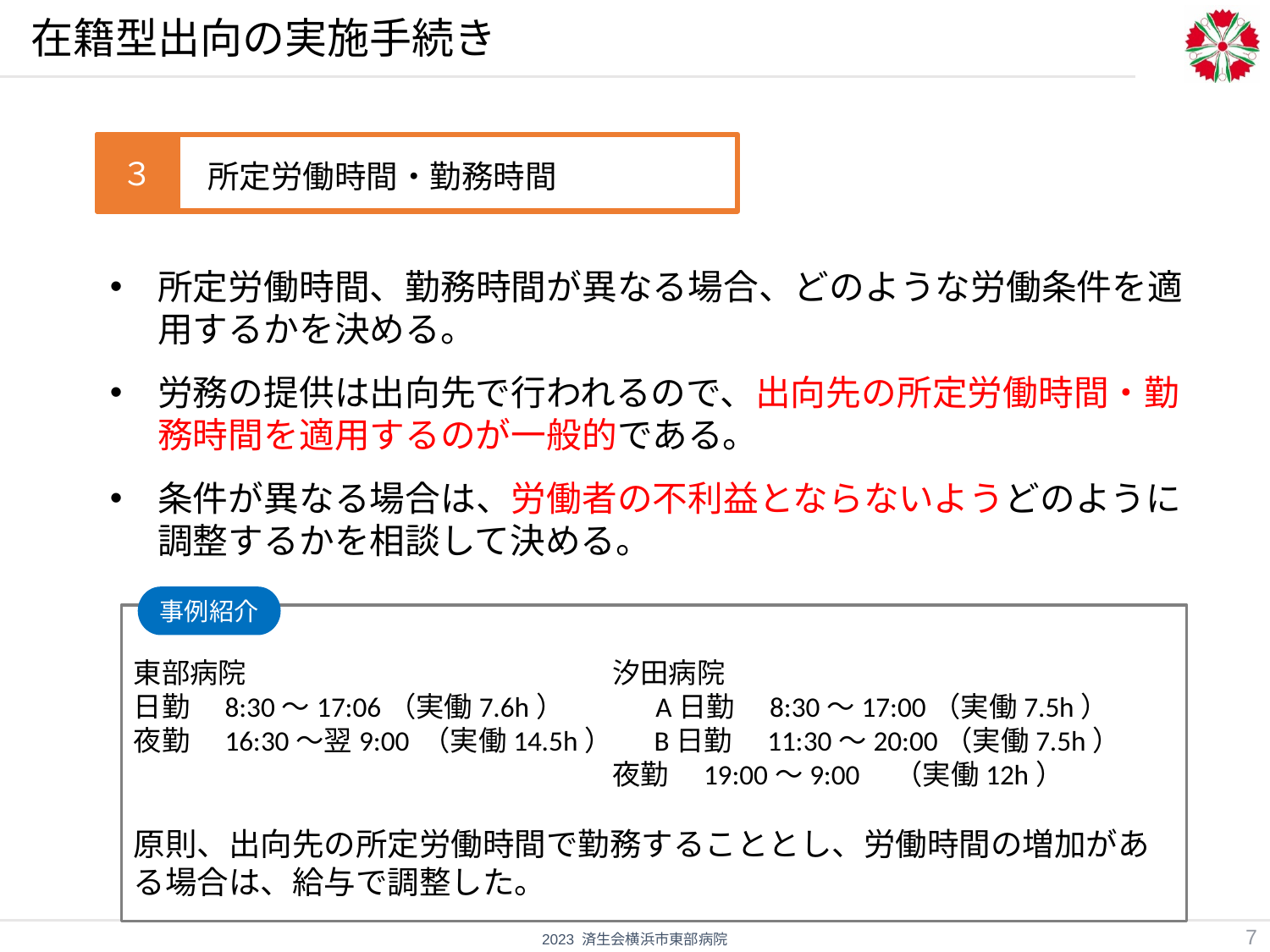

# 在籍型出向の実施手続き
所定労働時間・勤務時間
３
所定労働時間、勤務時間が異なる場合、どのような労働条件を適用するかを決める。
労務の提供は出向先で行われるので、出向先の所定労働時間・勤務時間を適用するのが一般的である。
条件が異なる場合は、労働者の不利益とならないようどのように調整するかを相談して決める。
事例紹介
東部病院		　　　　　　　　汐田病院
日勤　8:30～17:06（実働7.6h）　　　A日勤　8:30～17:00（実働7.5h）
夜勤　16:30～翌9:00 （実働14.5h） 　B日勤　11:30～20:00（実働7.5h）
　　　　　　　　　　　　　　　　　夜勤　19:00～9:00　（実働12h）

原則、出向先の所定労働時間で勤務することとし、労働時間の増加がある場合は、給与で調整した。

7